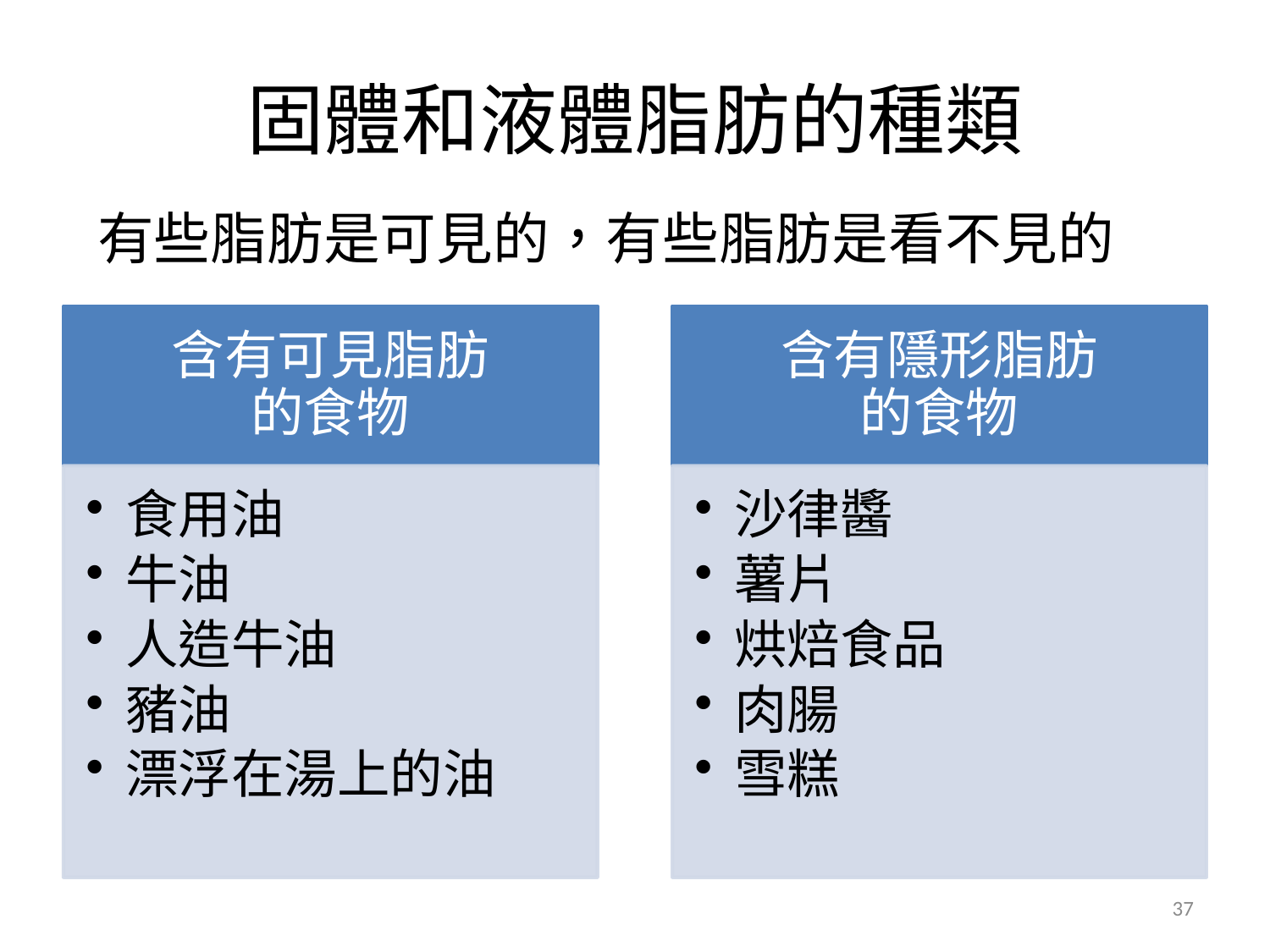

# 固體和液體脂肪的種類
有些脂肪是可見的，有些脂肪是看不見的
含有可見脂肪
的食物
食用油
牛油
人造牛油
豬油
漂浮在湯上的油
含有隱形脂肪
的食物
沙律醬
薯片
烘焙食品
肉腸
雪糕
37